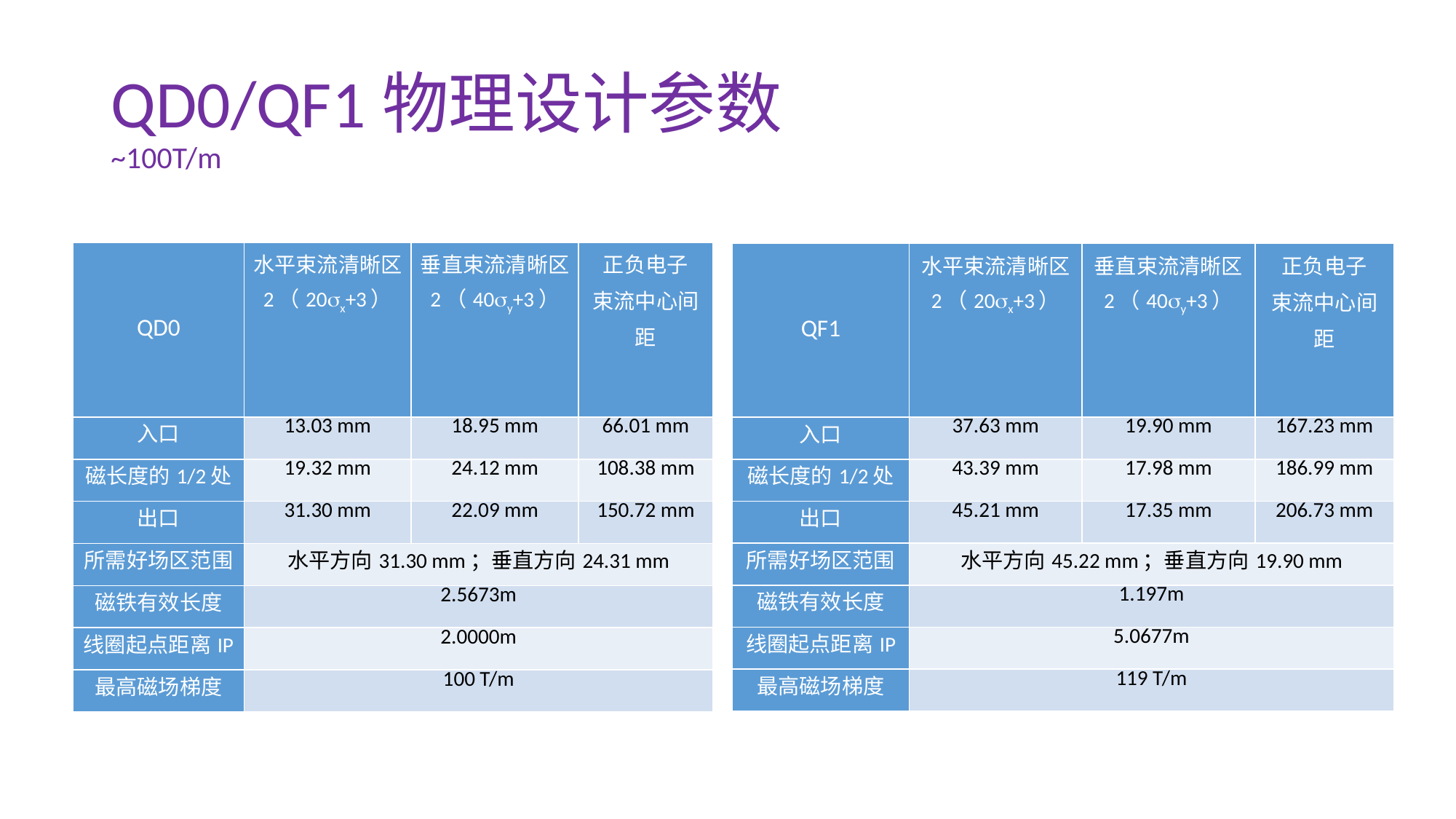

# QD0/QF1物理设计参数 ~100T/m
| QD0 | 水平束流清晰区 2（20σx+3） | 垂直束流清晰区 2（40σy+3） | 正负电子 束流中心间距 |
| --- | --- | --- | --- |
| 入口 | 13.03 mm | 18.95 mm | 66.01 mm |
| 磁长度的1/2处 | 19.32 mm | 24.12 mm | 108.38 mm |
| 出口 | 31.30 mm | 22.09 mm | 150.72 mm |
| 所需好场区范围 | 水平方向31.30 mm；垂直方向24.31 mm |  |  |
| 磁铁有效长度 | 2.5673m |  |  |
| 线圈起点距离IP | 2.0000m |  |  |
| 最高磁场梯度 | 100 T/m |  |  |
| QF1 | 水平束流清晰区 2（20σx+3） | 垂直束流清晰区 2（40σy+3） | 正负电子 束流中心间距 |
| --- | --- | --- | --- |
| 入口 | 37.63 mm | 19.90 mm | 167.23 mm |
| 磁长度的1/2处 | 43.39 mm | 17.98 mm | 186.99 mm |
| 出口 | 45.21 mm | 17.35 mm | 206.73 mm |
| 所需好场区范围 | 水平方向45.22 mm；垂直方向19.90 mm |  |  |
| 磁铁有效长度 | 1.197m |  |  |
| 线圈起点距离IP | 5.0677m |  |  |
| 最高磁场梯度 | 119 T/m |  |  |